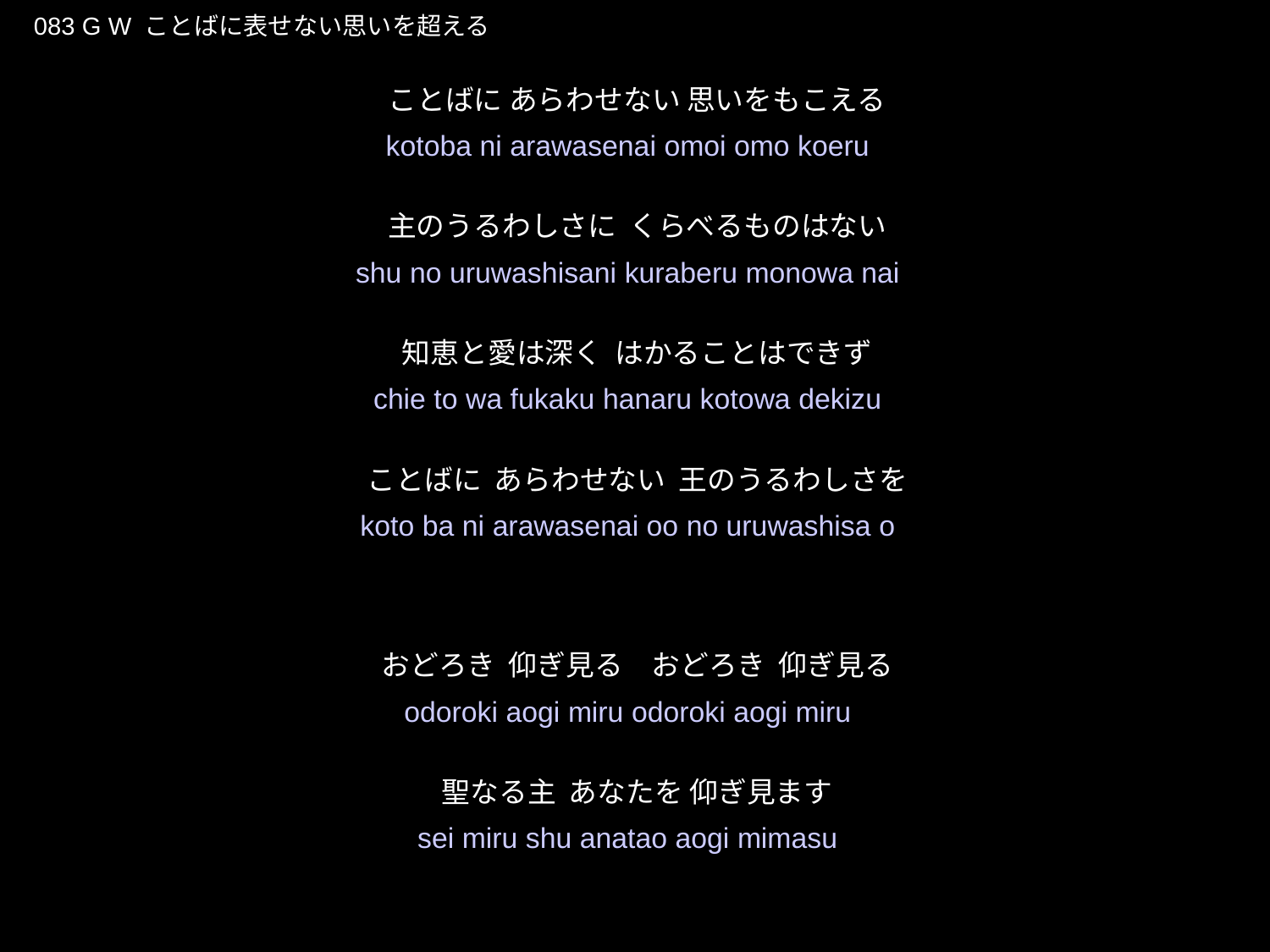

ことばにあらわせないおもいをこえる
★W
083 G W ことばに表せない思いを超える
ことばに あらわせない 思いをもこえる
主のうるわしさに  くらべるものはない
知恵と愛は深く  はかることはできず
ことばに  あらわせない  王のうるわしさを
おどろき  仰ぎ見る　おどろき  仰ぎ見る
聖なる主  あなたを 仰ぎ見ます
★２
kotoba ni arawasenai omoi omo koeru
shu no uruwashisani kuraberu monowa nai
chie to wa fukaku hanaru kotowa dekizu
koto ba ni arawasenai oo no uruwashisa o
odoroki aogi miru odoroki aogi miru
sei miru shu anatao aogi mimasu